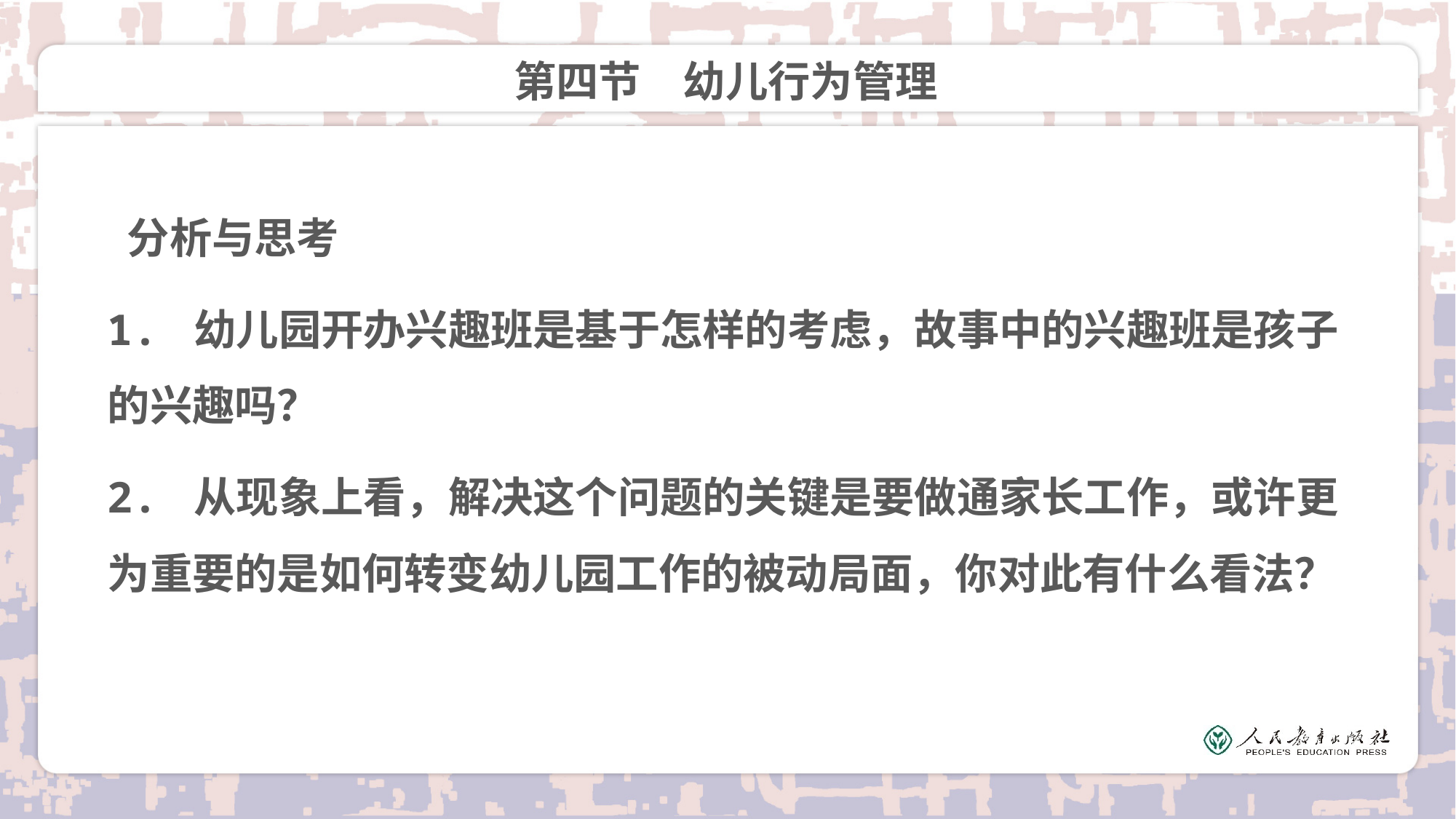

# 第四节　幼儿行为管理
 分析与思考
1. 幼儿园开办兴趣班是基于怎样的考虑，故事中的兴趣班是孩子的兴趣吗？
2. 从现象上看，解决这个问题的关键是要做通家长工作，或许更为重要的是如何转变幼儿园工作的被动局面，你对此有什么看法？